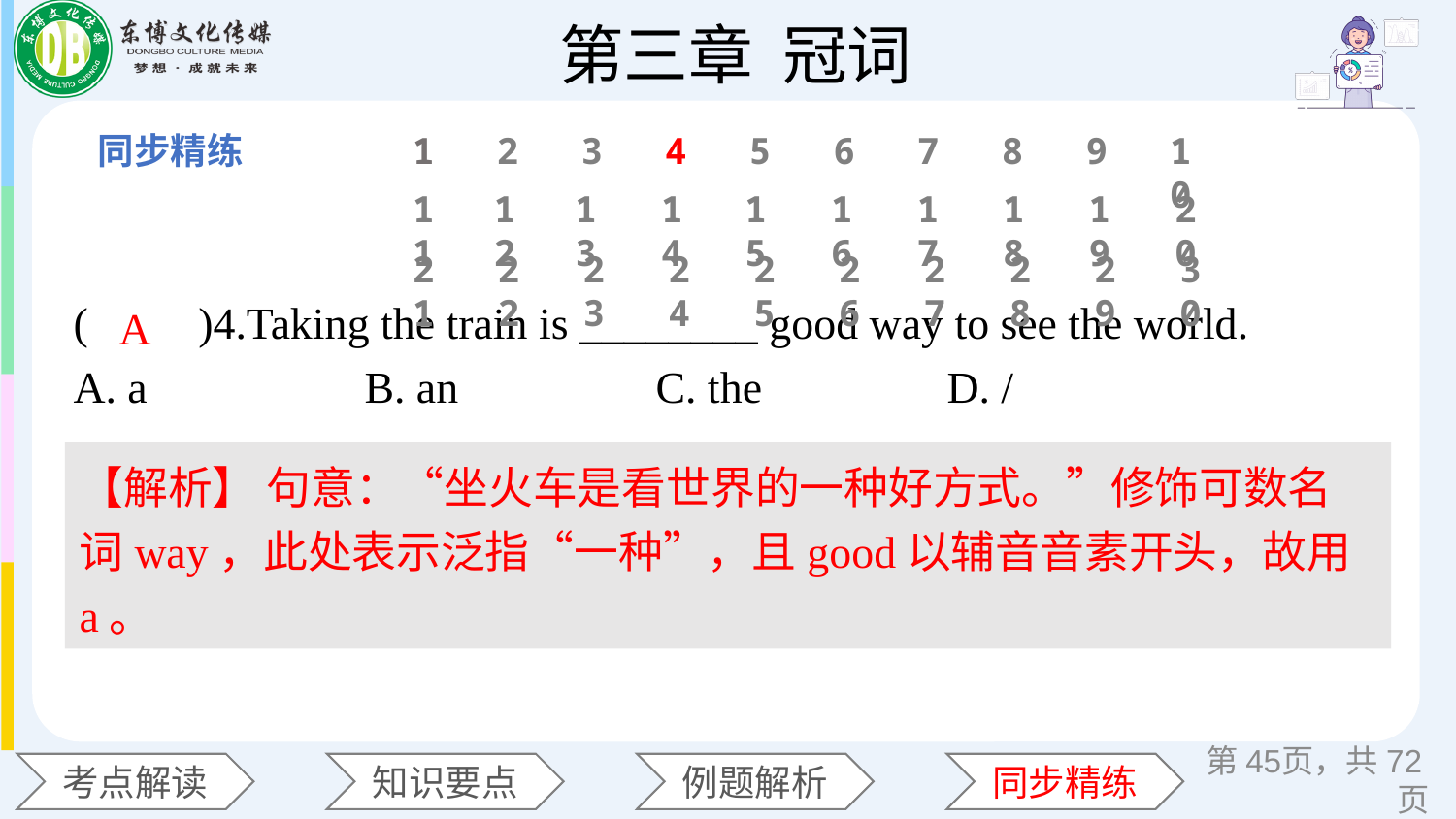

1
2
3
4
5
6
7
8
9
10
11
12
13
14
15
16
17
18
19
20

(　　)4.Taking the train is ________ good way to see the world.
A. a    		B. an    		C. the    	D. /
21
22
23
24
25
26
27
28
29
30
A
【解析】 句意：“坐火车是看世界的一种好方式。”修饰可数名词way，此处表示泛指“一种”，且good以辅音音素开头，故用a。
第45页，共72页